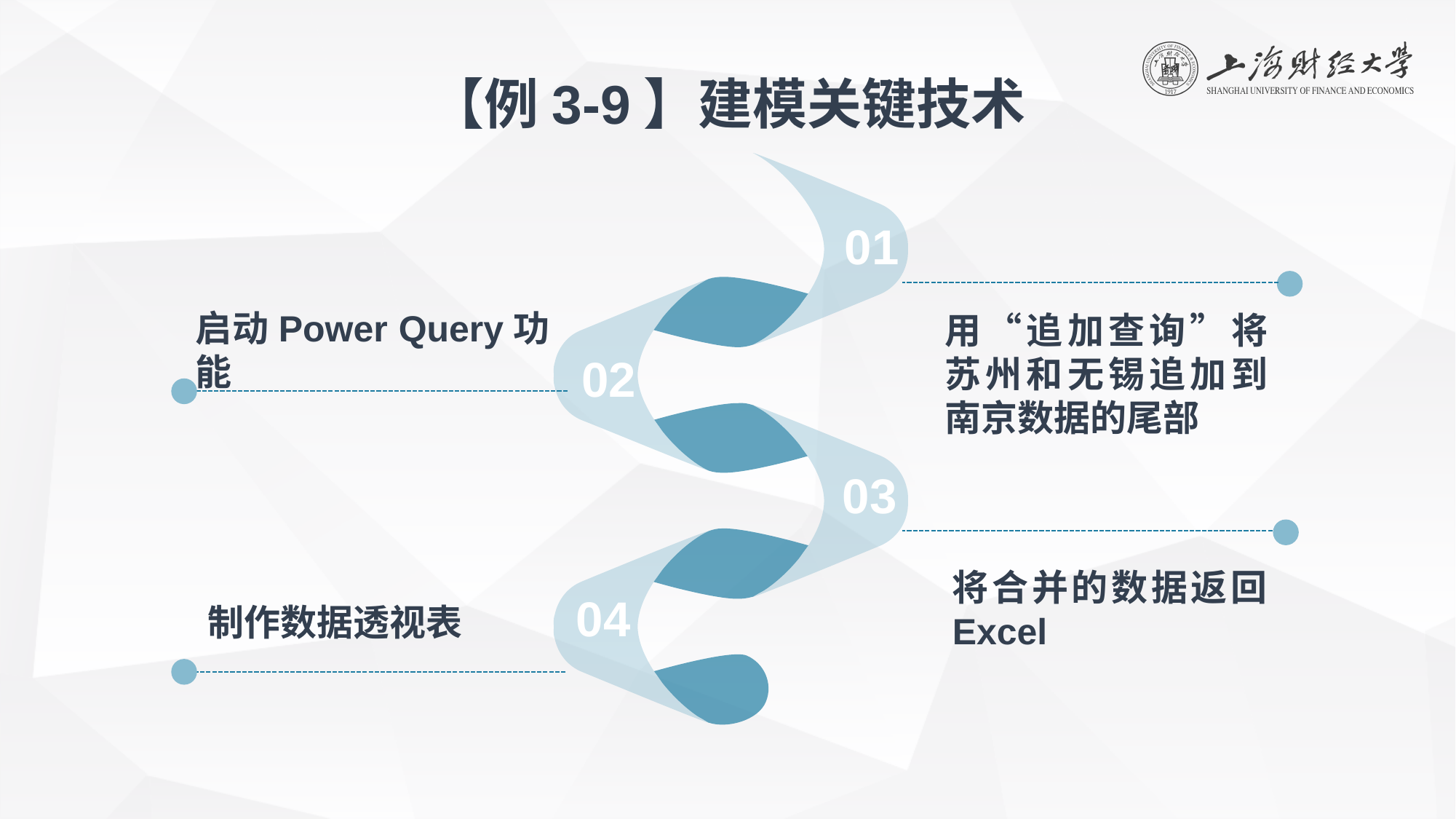

【例3-9】建模关键技术

01

启动Power Query功能
用“追加查询”将苏州和无锡追加到南京数据的尾部
02

03

将合并的数据返回Excel
04
制作数据透视表